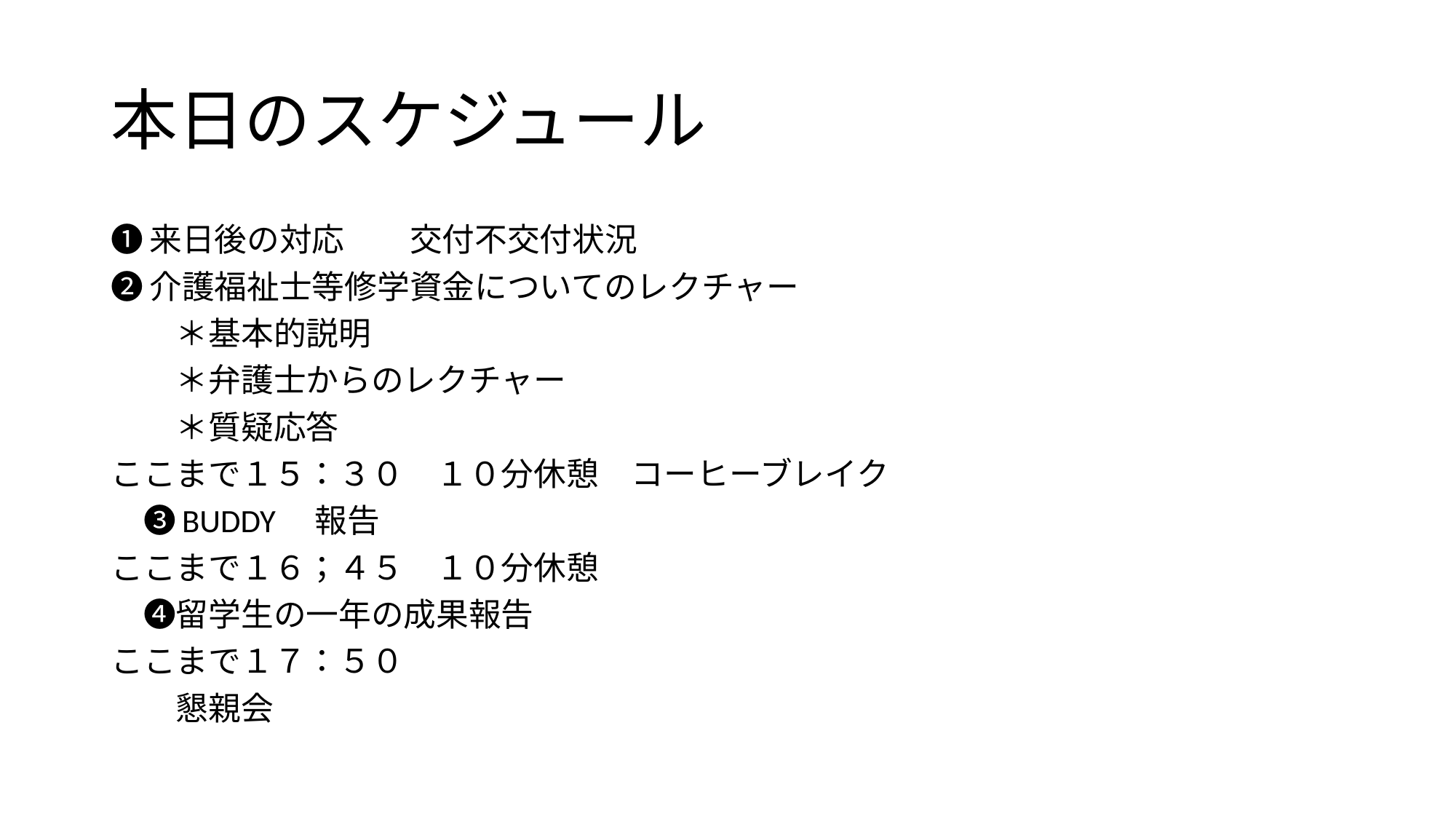

# 本日のスケジュール
❶来日後の対応　　交付不交付状況
❷介護福祉士等修学資金についてのレクチャー
　　＊基本的説明
　　＊弁護士からのレクチャー
　　＊質疑応答
ここまで１５：３０　１０分休憩　コーヒーブレイク
　❸BUDDY　報告
ここまで１６；４５　１０分休憩
　❹留学生の一年の成果報告
ここまで１７：５０
　　懇親会